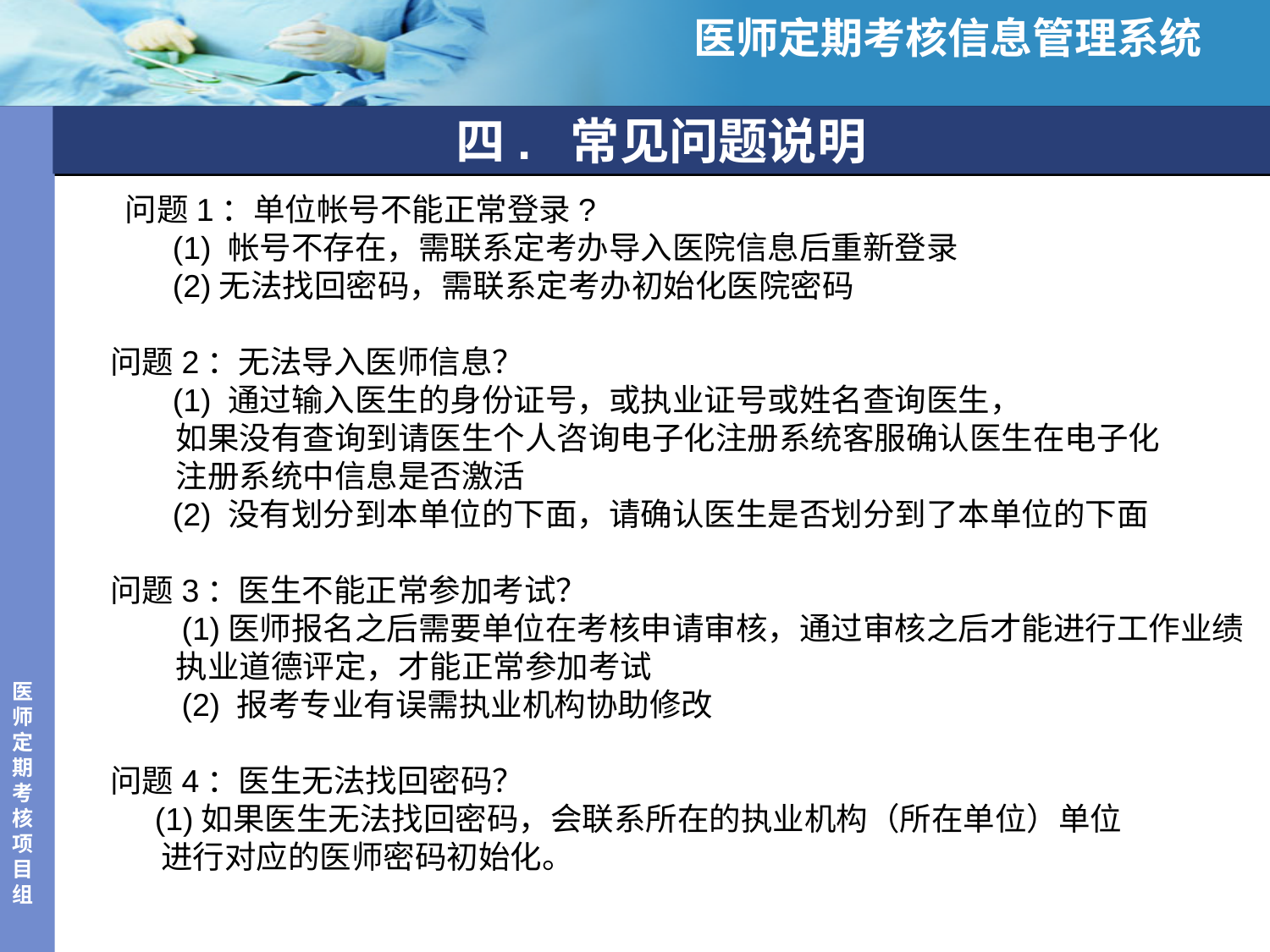

医师定期考核信息管理系统
# 四.  常见问题说明
 问题1：单位帐号不能正常登录?
       (1) 帐号不存在，需联系定考办导入医院信息后重新登录
       (2)无法找回密码，需联系定考办初始化医院密码

问题2：无法导入医师信息？
       (1) 通过输入医生的身份证号，或执业证号或姓名查询医生，
        如果没有查询到请医生个人咨询电子化注册系统客服确认医生在电子化
        注册系统中信息是否激活
       (2) 没有划分到本单位的下面，请确认医生是否划分到了本单位的下面

问题3：医生不能正常参加考试？
        (1)医师报名之后需要单位在考核申请审核，通过审核之后才能进行工作业绩
        执业道德评定，才能正常参加考试
        (2) 报考专业有误需执业机构协助修改

问题4：医生无法找回密码？
     (1)如果医生无法找回密码，会联系所在的执业机构（所在单位）单位
      进行对应的医师密码初始化。
37